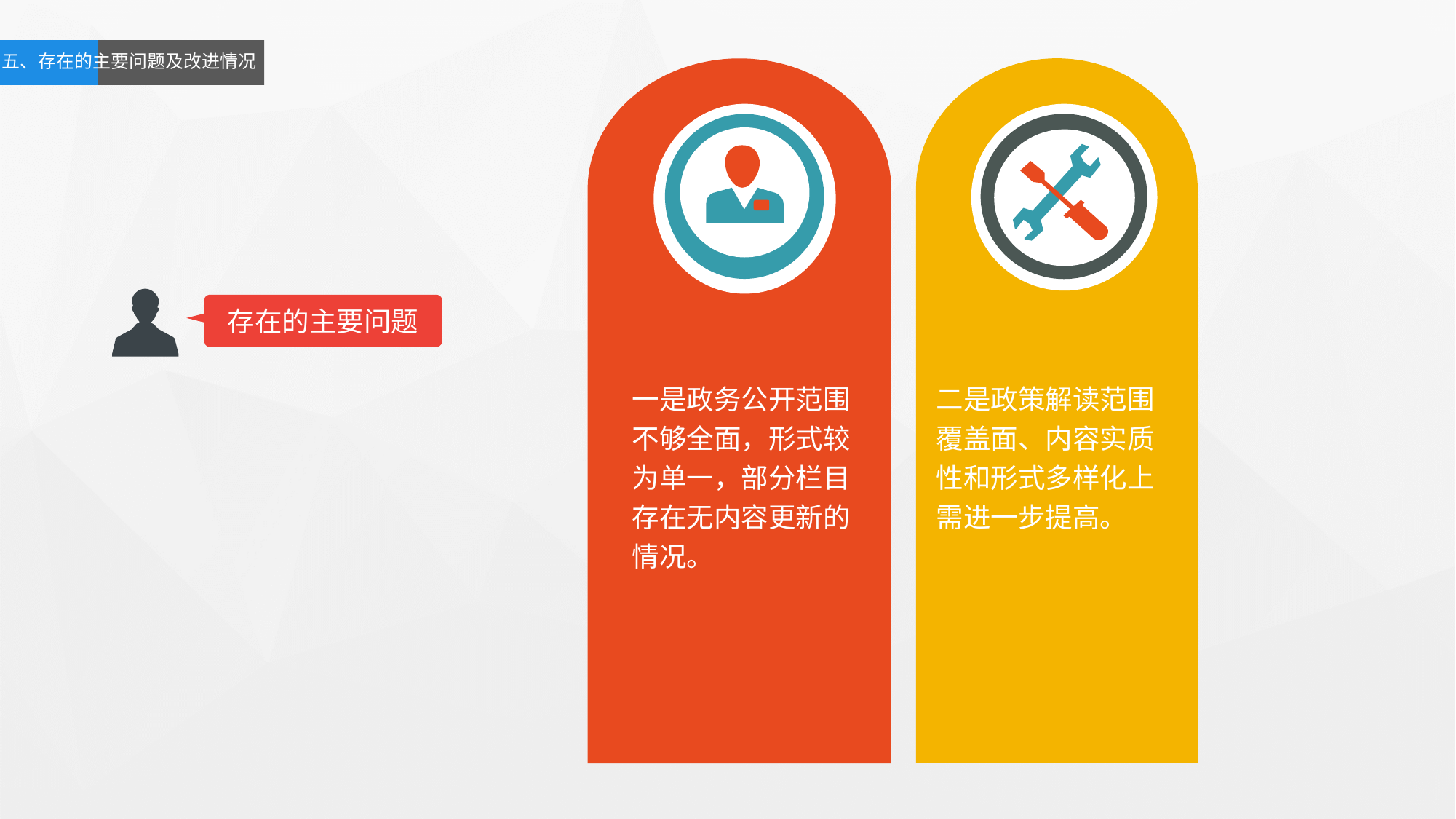

五、存在的主要问题及改进情况

存在的主要问题

一是政务公开范围不够全面，形式较为单一，部分栏目存在无内容更新的情况。
二是政策解读范围覆盖面、内容实质性和形式多样化上需进一步提高。